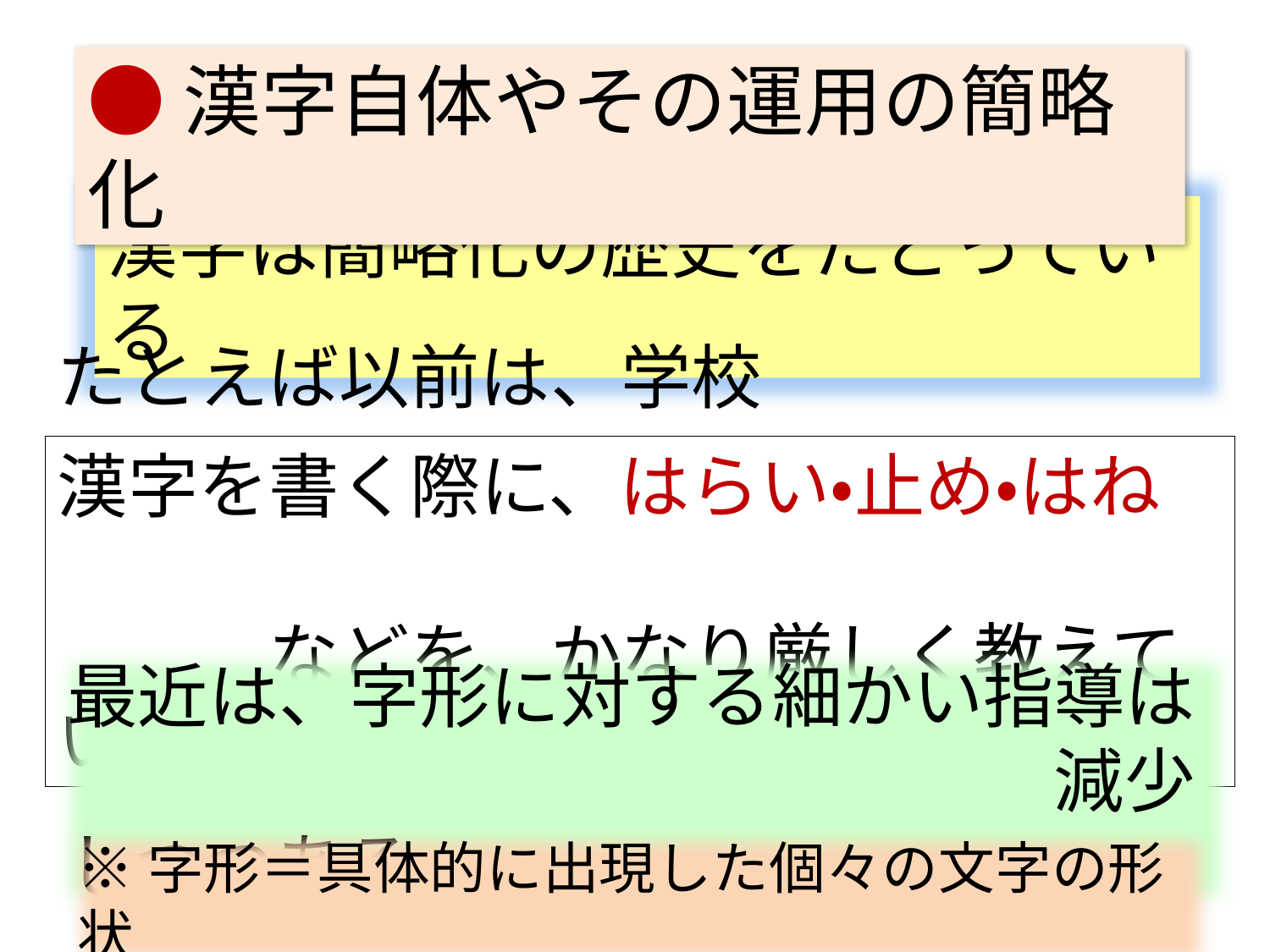

●漢字自体やその運用の簡略化
漢字は簡略化の歴史をたどっている
たとえば以前は、学校で
漢字を書く際に、はらい・止め・はね
　　　などを、かなり厳しく教えていたが
最近は、字形に対する細かい指導は
　　　　　　　　　　　　　　減少しつつある
※字形＝具体的に出現した個々の文字の形状